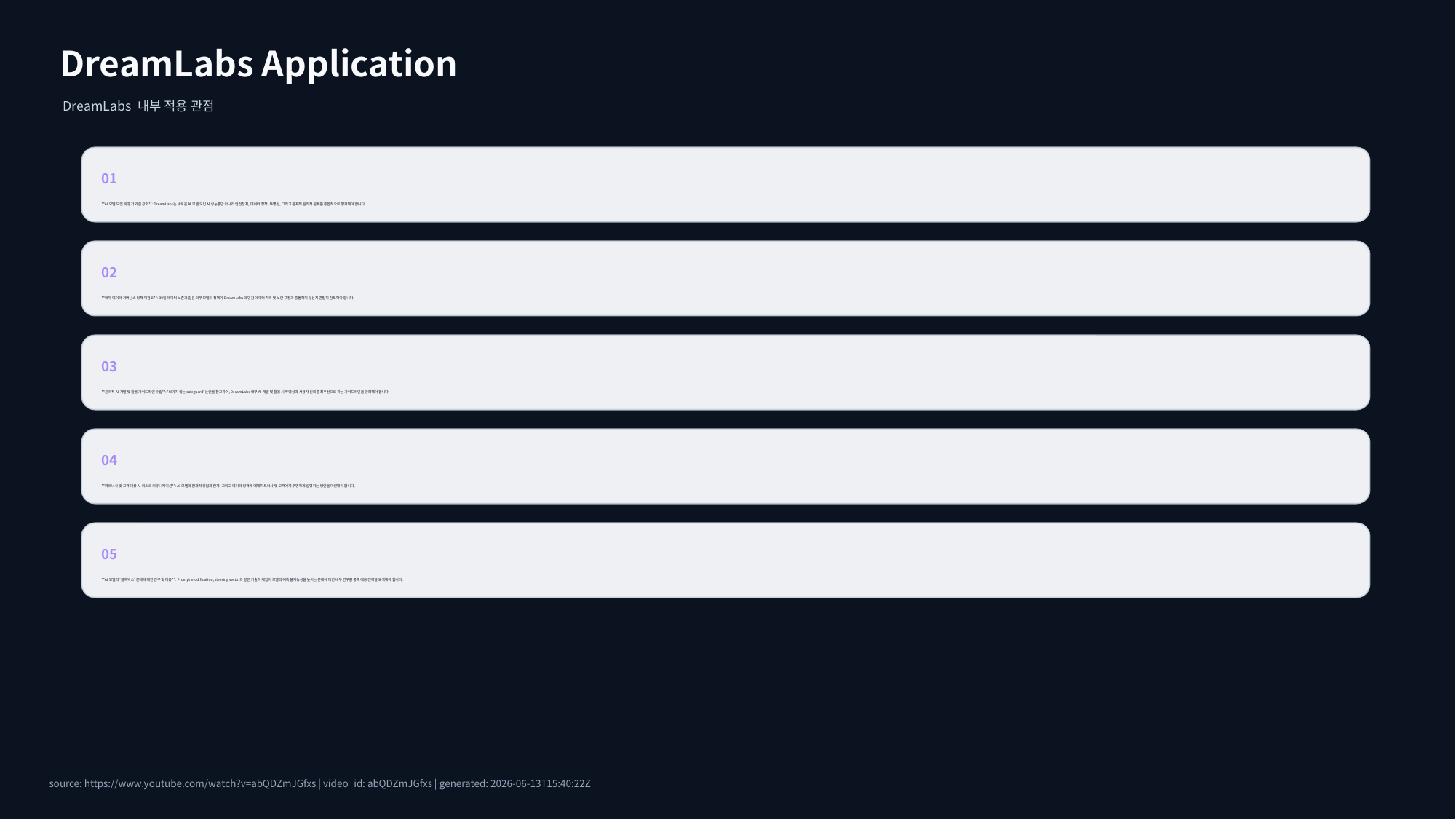

DreamLabs Application
DreamLabs 내부 적용 관점

01
**AI 모델 도입 및 평가 기준 강화**: DreamLabs는 새로운 AI 모델 도입 시 성능뿐만 아니라 안전장치, 데이터 정책, 투명성, 그리고 잠재적 윤리적 문제를 종합적으로 평가해야 합니다.

02
**내부 데이터 거버넌스 정책 재검토**: 30일 데이터 보존과 같은 외부 모델의 정책이 DreamLabs의 민감 데이터 처리 및 보안 규정과 충돌하지 않는지 면밀히 검토해야 합니다.

03
**윤리적 AI 개발 및 활용 가이드라인 수립**: '보이지 않는 safeguard' 논란을 참고하여, DreamLabs 내부 AI 개발 및 활용 시 투명성과 사용자 신뢰를 최우선으로 하는 가이드라인을 강화해야 합니다.

04
**파트너사 및 고객 대상 AI 리스크 커뮤니케이션**: AI 모델의 잠재적 위험과 한계, 그리고 데이터 정책에 대해 파트너사 및 고객에게 투명하게 설명하는 방안을 마련해야 합니다.

05
**AI 모델의 '블랙박스' 문제에 대한 연구 및 대응**: Prompt modification, steering vector와 같은 기술적 개입이 모델의 예측 불가능성을 높이는 문제에 대한 내부 연구를 통해 대응 전략을 모색해야 합니다.
source: https://www.youtube.com/watch?v=abQDZmJGfxs | video_id: abQDZmJGfxs | generated: 2026-06-13T15:40:22Z